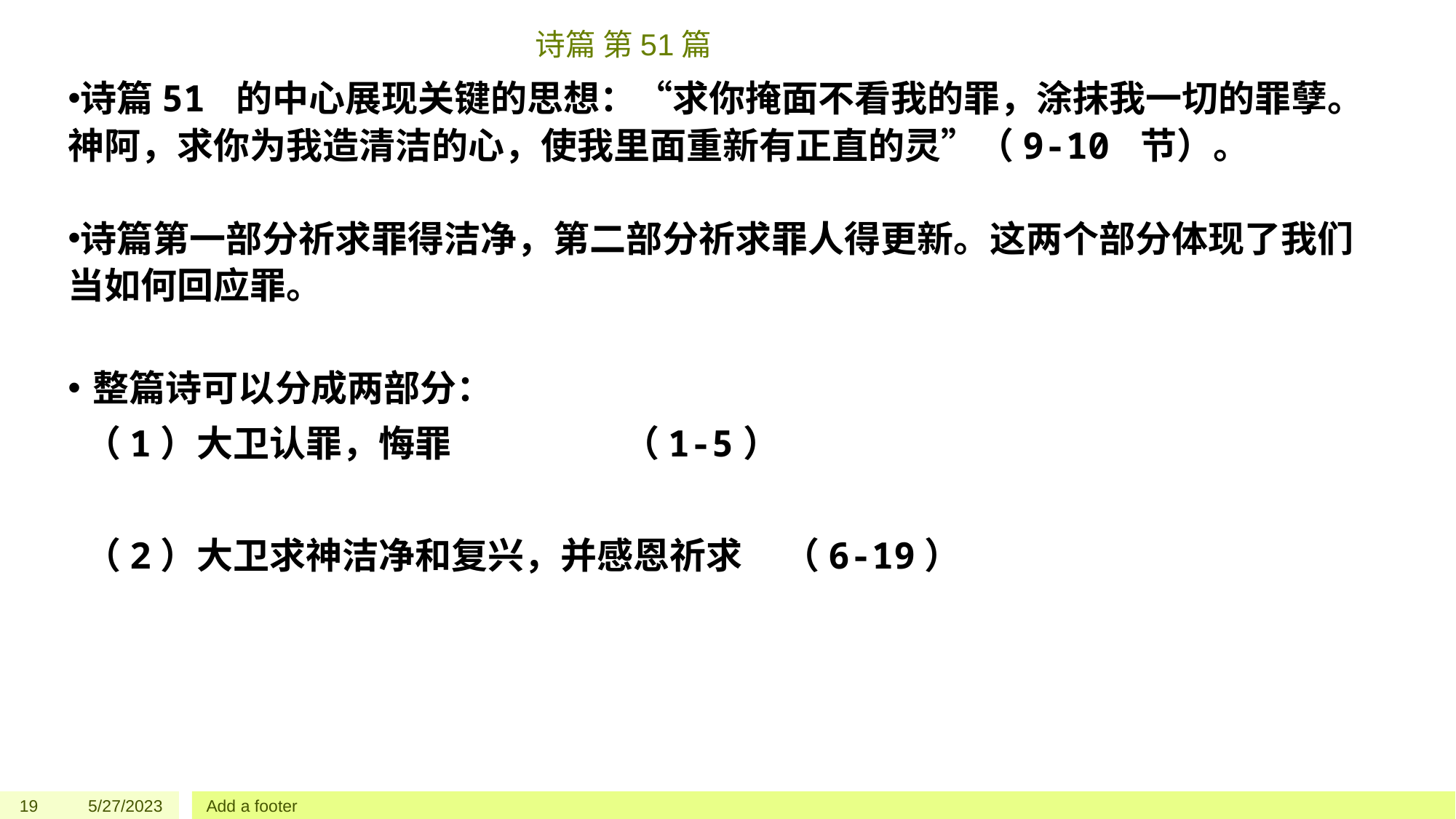

# 诗篇 第51篇
诗篇51 的中心展现关键的思想：“求你掩面不看我的罪，涂抹我一切的罪孽。神阿，求你为我造清洁的心，使我里面重新有正直的灵”（9-10 节）。

诗篇第一部分祈求罪得洁净，第二部分祈求罪人得更新。这两个部分体现了我们当如何回应罪。

整篇诗可以分成两部分：
 （1）大卫认罪，悔罪                     （1-5）

 （2）大卫求神洁净和复兴，并感恩祈求     （6-19）
19
5/27/2023
Add a footer